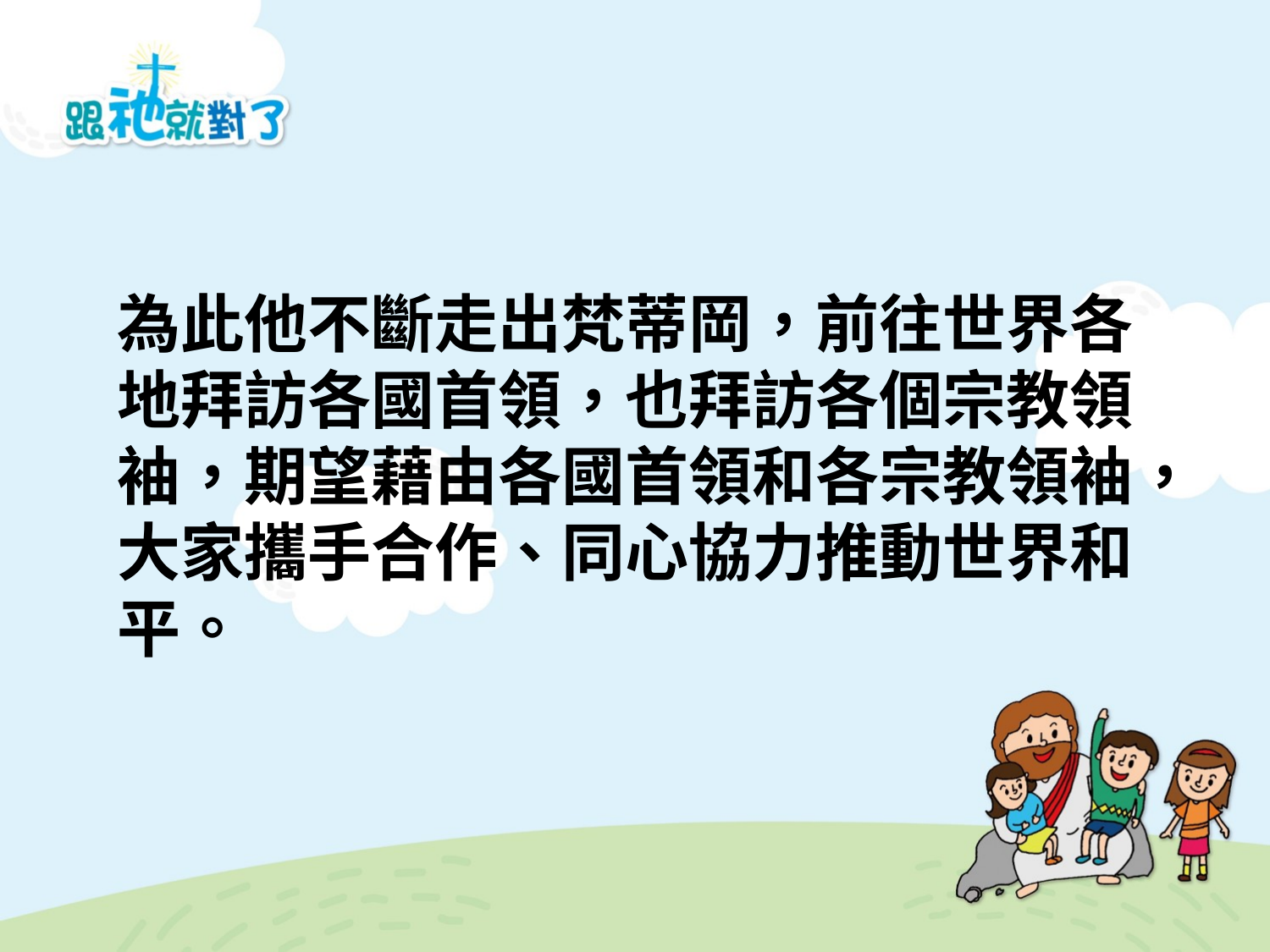

為此他不斷走出梵蒂岡，前往世界各地拜訪各國首領，也拜訪各個宗教領袖，期望藉由各國首領和各宗教領袖，大家攜手合作、同心協力推動世界和平。